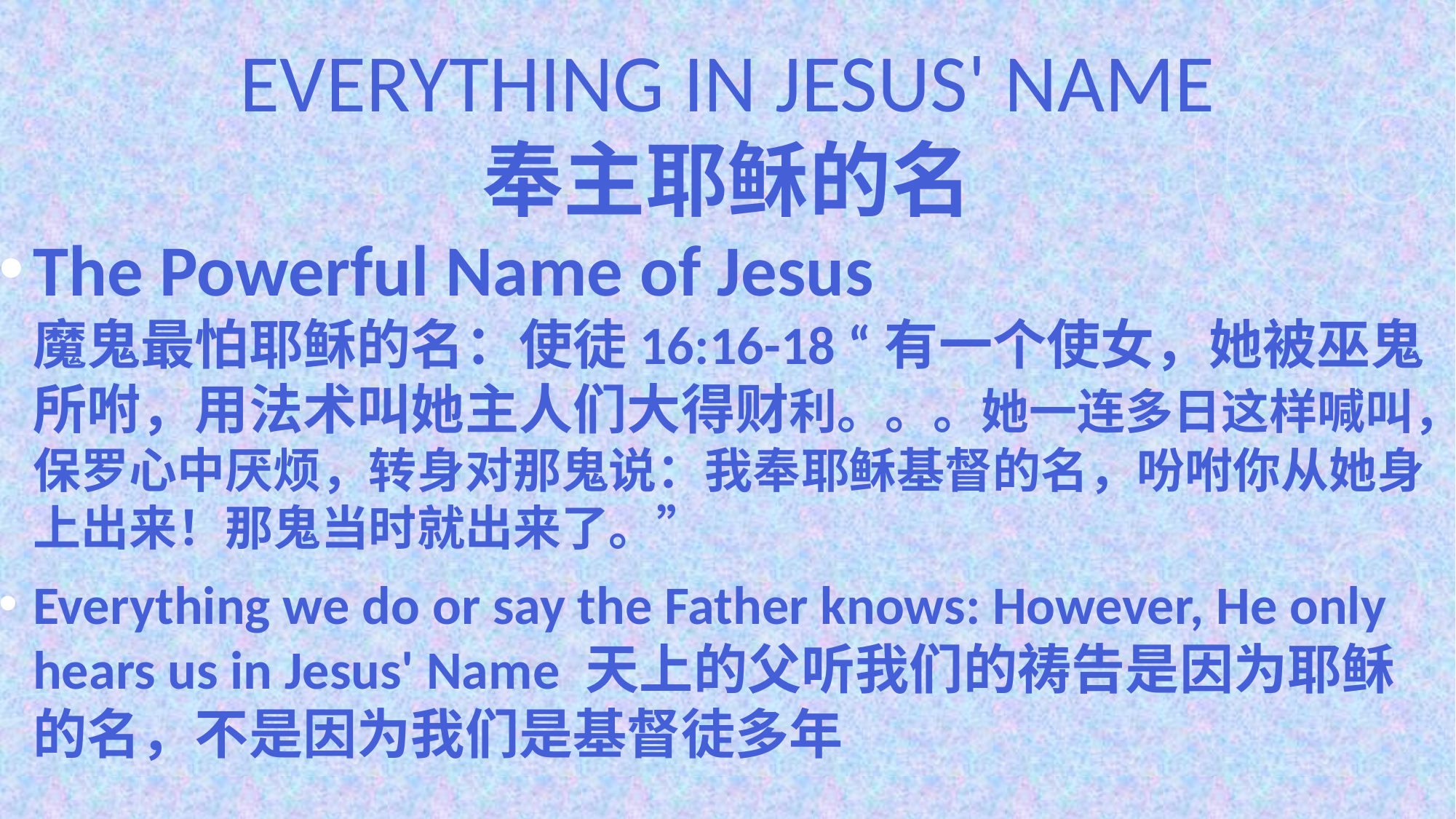

# Everything in Jesus' name 奉主耶稣的名
The Powerful Name of Jesus                               魔鬼最怕耶稣的名：使徒16:16-18 “有一个使女，她被巫鬼所咐，用法术叫她主人们大得财利。。。她一连多日这样喊叫，保罗心中厌烦，转身对那鬼说：我奉耶稣基督的名，吩咐你从她身上出来！那鬼当时就出来了。”
Everything we do or say the Father knows: However, He only hears us in Jesus' Name 天上的父听我们的祷告是因为耶稣的名，不是因为我们是基督徒多年